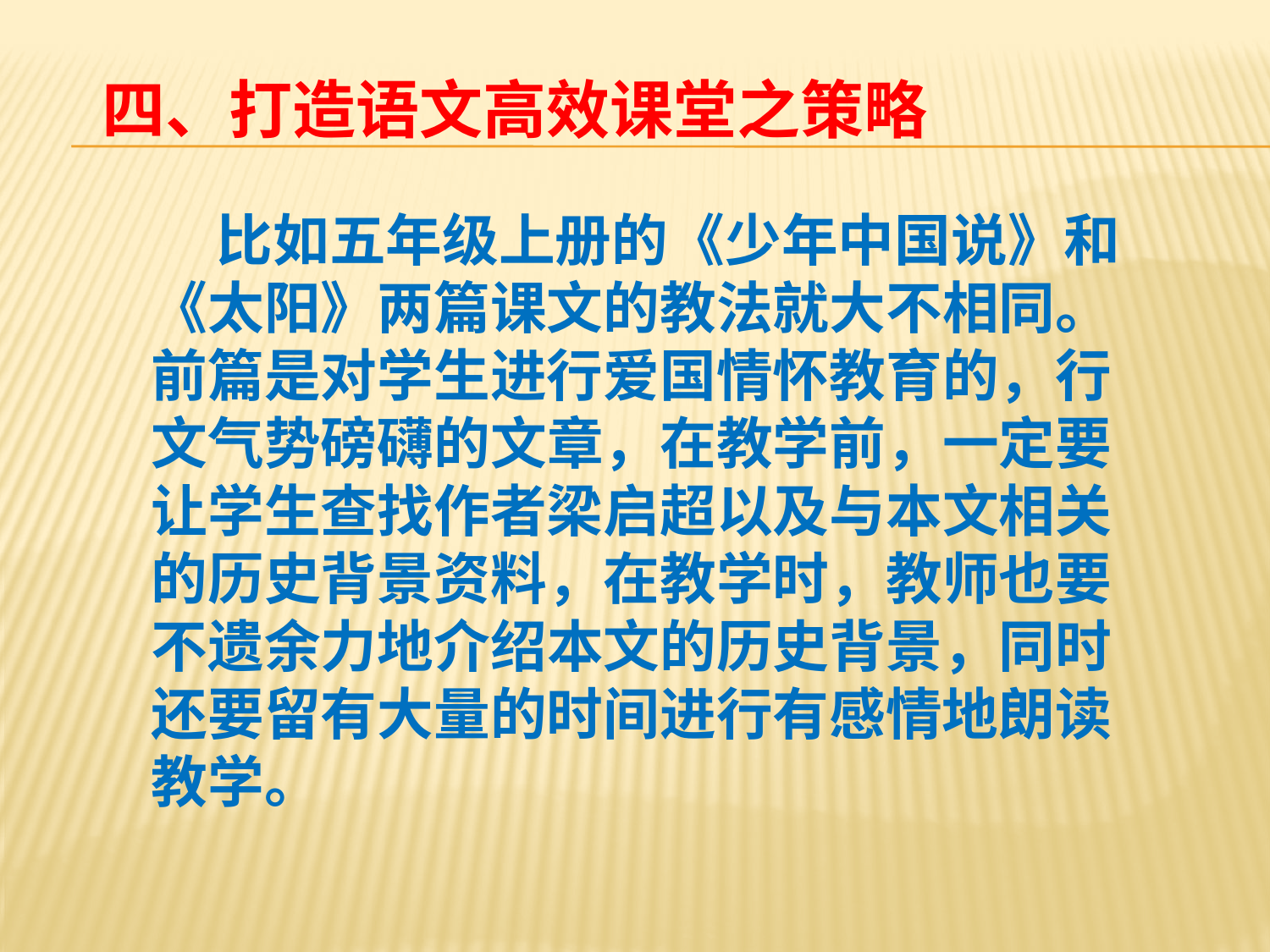

# 四、打造语文高效课堂之策略
    比如五年级上册的《少年中国说》和《太阳》两篇课文的教法就大不相同。前篇是对学生进行爱国情怀教育的，行文气势磅礴的文章，在教学前，一定要让学生查找作者梁启超以及与本文相关的历史背景资料，在教学时，教师也要不遗余力地介绍本文的历史背景，同时还要留有大量的时间进行有感情地朗读教学。